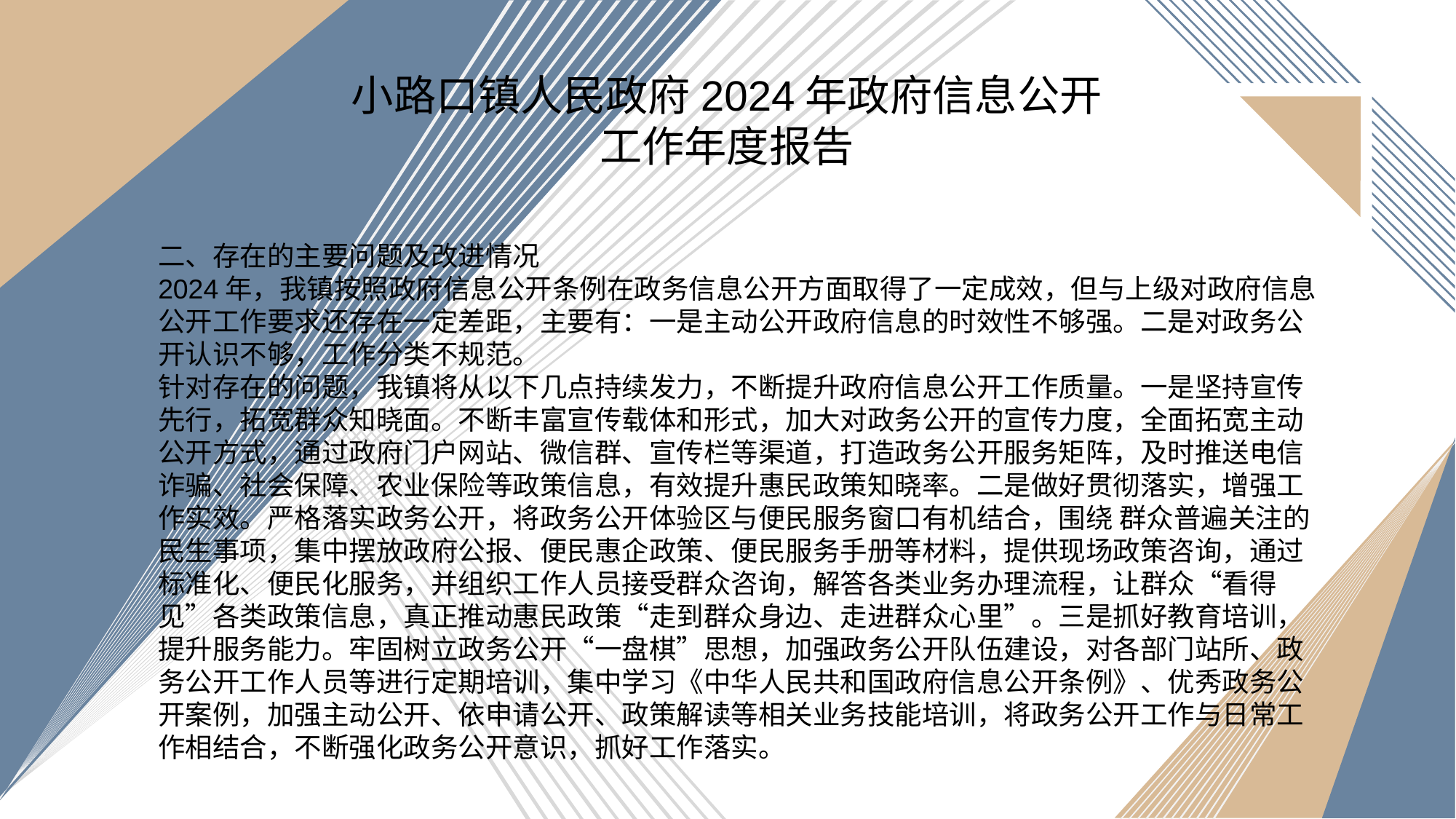

小路口镇人民政府2024年政府信息公开
工作年度报告

二、存在的主要问题及改进情况
2024年，我镇按照政府信息公开条例在政务信息公开方面取得了一定成效，但与上级对政府信息公开工作要求还存在一定差距，主要有：一是主动公开政府信息的时效性不够强。二是对政务公开认识不够，工作分类不规范。
针对存在的问题，我镇将从以下几点持续发力，不断提升政府信息公开工作质量。一是坚持宣传先行，拓宽群众知晓面。不断丰富宣传载体和形式，加大对政务公开的宣传力度，全面拓宽主动公开方式，通过政府门户网站、微信群、宣传栏等渠道，打造政务公开服务矩阵，及时推送电信诈骗、社会保障、农业保险等政策信息，有效提升惠民政策知晓率。二是做好贯彻落实，增强工作实效。严格落实政务公开，将政务公开体验区与便民服务窗口有机结合，围绕 群众普遍关注的民生事项，集中摆放政府公报、便民惠企政策、便民服务手册等材料，提供现场政策咨询，通过标准化、便民化服务，并组织工作人员接受群众咨询，解答各类业务办理流程，让群众“看得见”各类政策信息，真正推动惠民政策“走到群众身边、走进群众心里”。三是抓好教育培训，提升服务能力。牢固树立政务公开“一盘棋”思想，加强政务公开队伍建设，对各部门站所、政务公开工作人员等进行定期培训，集中学习《中华人民共和国政府信息公开条例》、优秀政务公开案例，加强主动公开、依申请公开、政策解读等相关业务技能培训，将政务公开工作与日常工作相结合，不断强化政务公开意识，抓好工作落实。